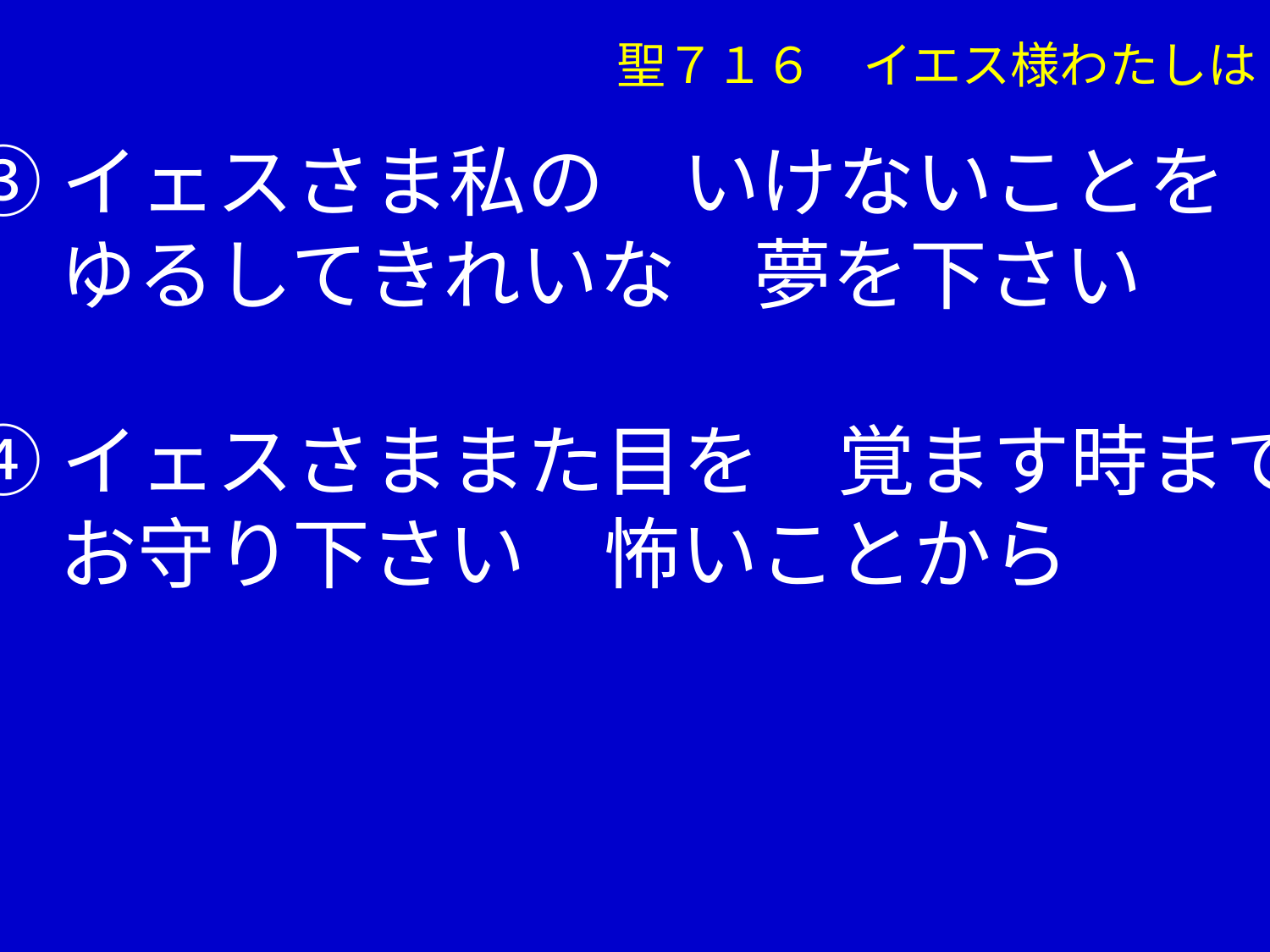

聖７１６　イエス様わたしは
③イェスさま私の　いけないことを
　 ゆるしてきれいな　夢を下さい

④イェスさままた目を　覚ます時まで
　 お守り下さい　怖いことから